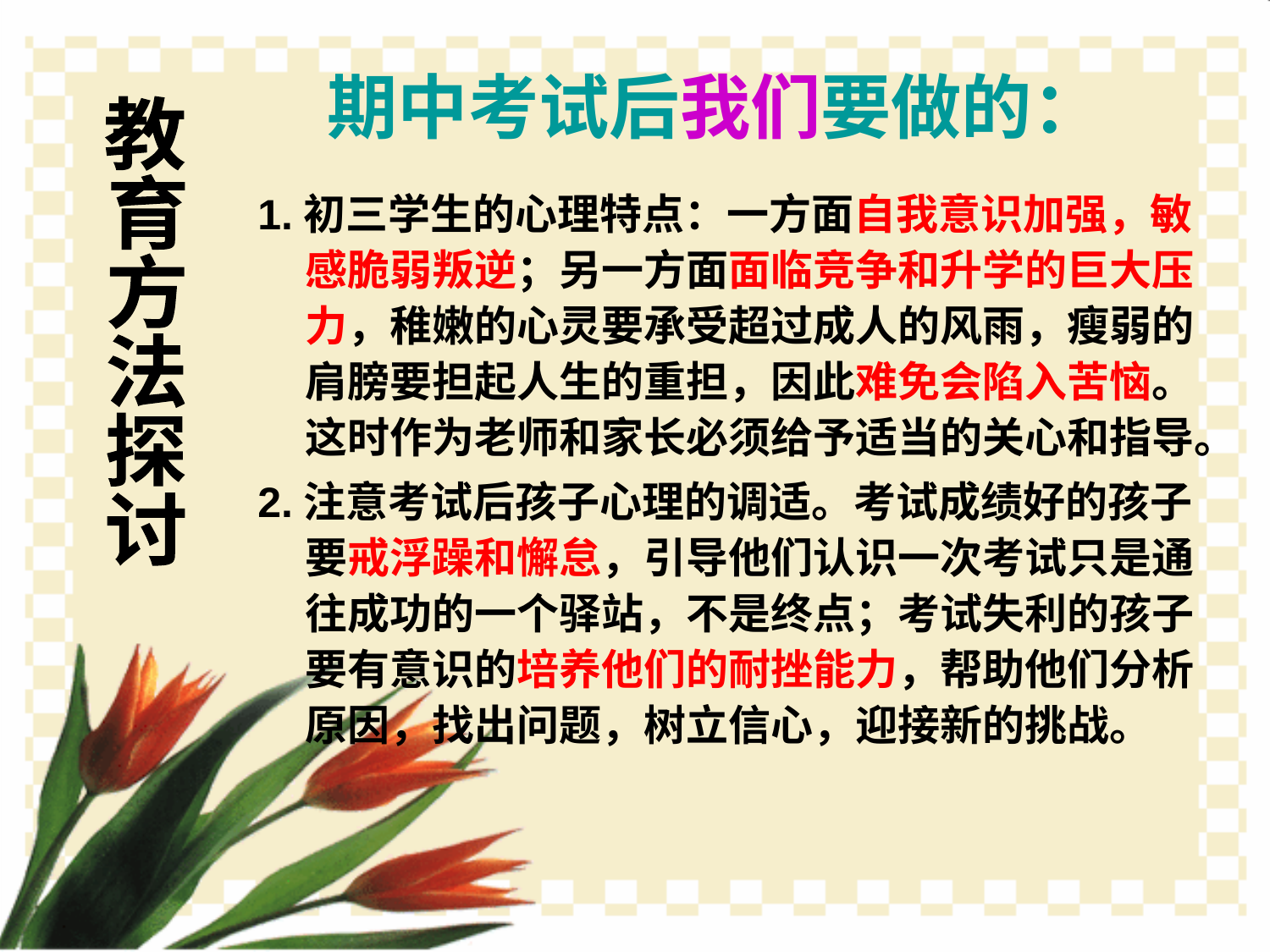

期中考试后我们要做的：
教
育
方
法
探
讨
1.初三学生的心理特点：一方面自我意识加强，敏感脆弱叛逆；另一方面面临竞争和升学的巨大压力，稚嫩的心灵要承受超过成人的风雨，瘦弱的肩膀要担起人生的重担，因此难免会陷入苦恼。这时作为老师和家长必须给予适当的关心和指导。
2.注意考试后孩子心理的调适。考试成绩好的孩子要戒浮躁和懈怠，引导他们认识一次考试只是通往成功的一个驿站，不是终点；考试失利的孩子要有意识的培养他们的耐挫能力，帮助他们分析原因，找出问题，树立信心，迎接新的挑战。